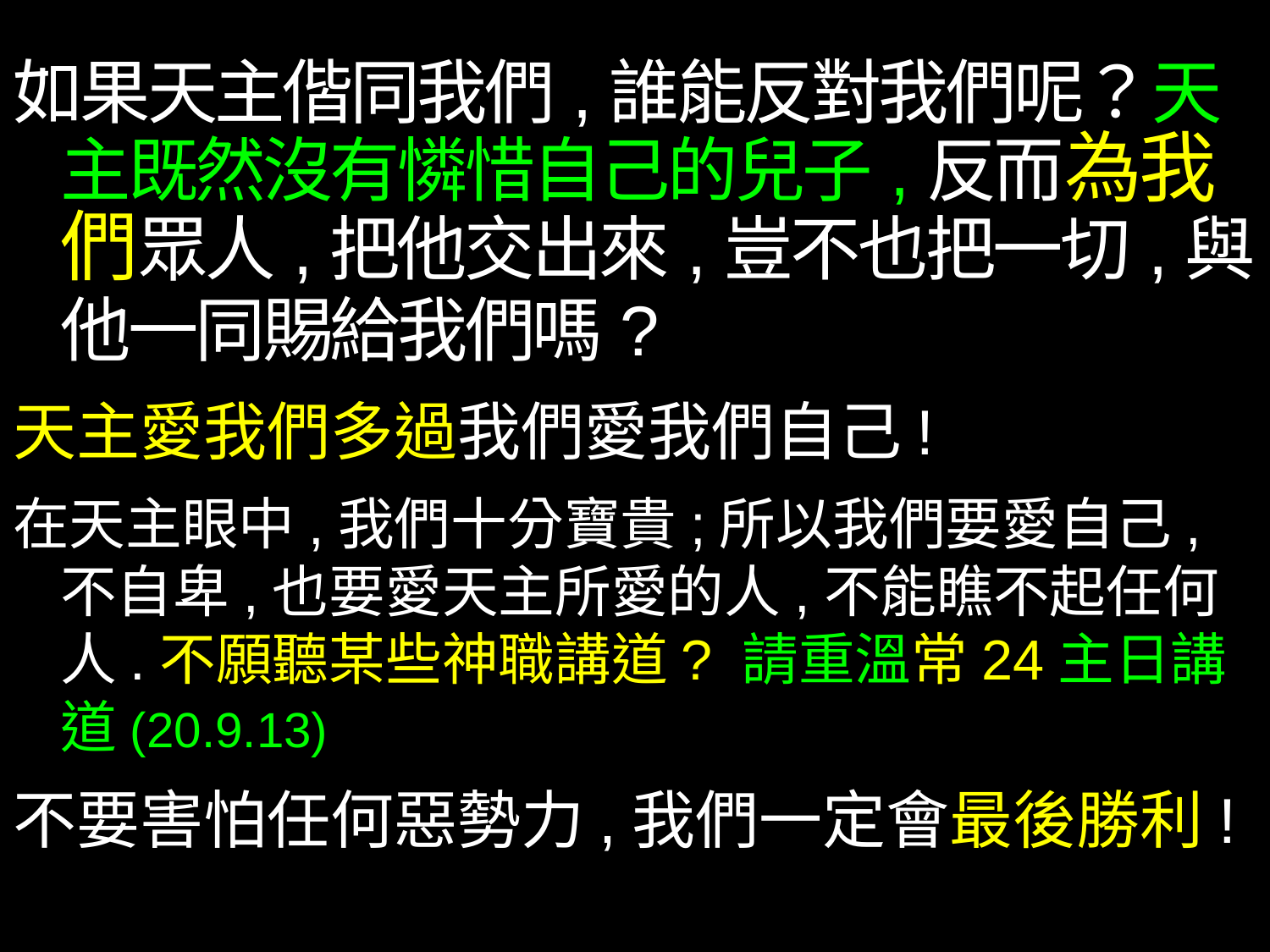

如果天主偕同我們,誰能反對我們呢？天主既然沒有憐惜自己的兒子,反而為我們眾人,把他交出來,豈不也把一切,與他一同賜給我們嗎?
天主愛我們多過我們愛我們自己!
在天主眼中,我們十分寶貴;所以我們要愛自己,不自卑,也要愛天主所愛的人,不能瞧不起任何人.不願聽某些神職講道? 請重溫常24主日講道(20.9.13)
不要害怕任何惡勢力,我們一定會最後勝利!